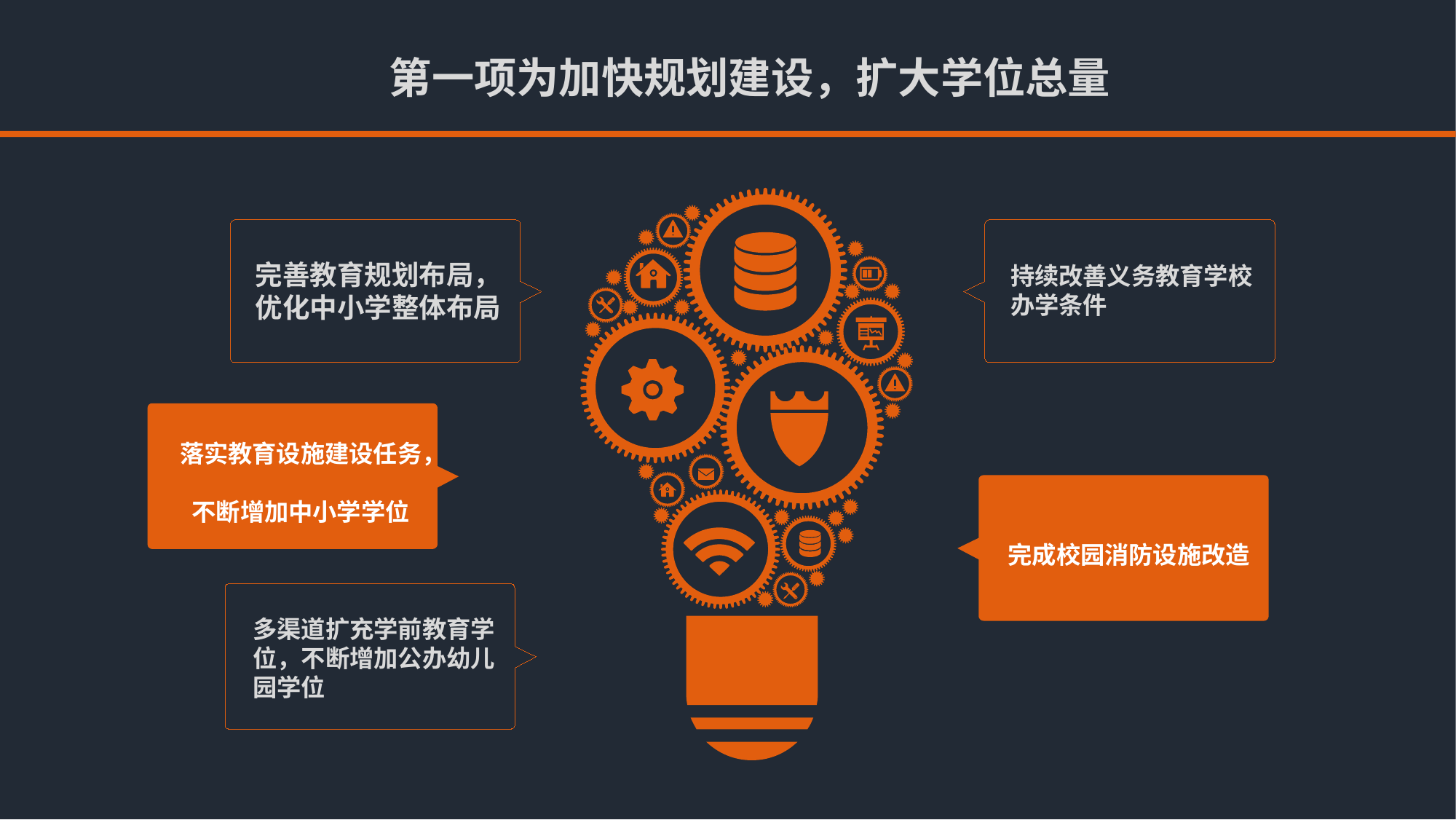

第一项为加快规划建设，扩大学位总量

完善教育规划布局，优化中小学整体布局

持续改善义务教育学校办学条件

落实教育设施建设任务，不断增加中小学学位

完成校园消防设施改造

多渠道扩充学前教育学位，不断增加公办幼儿园学位